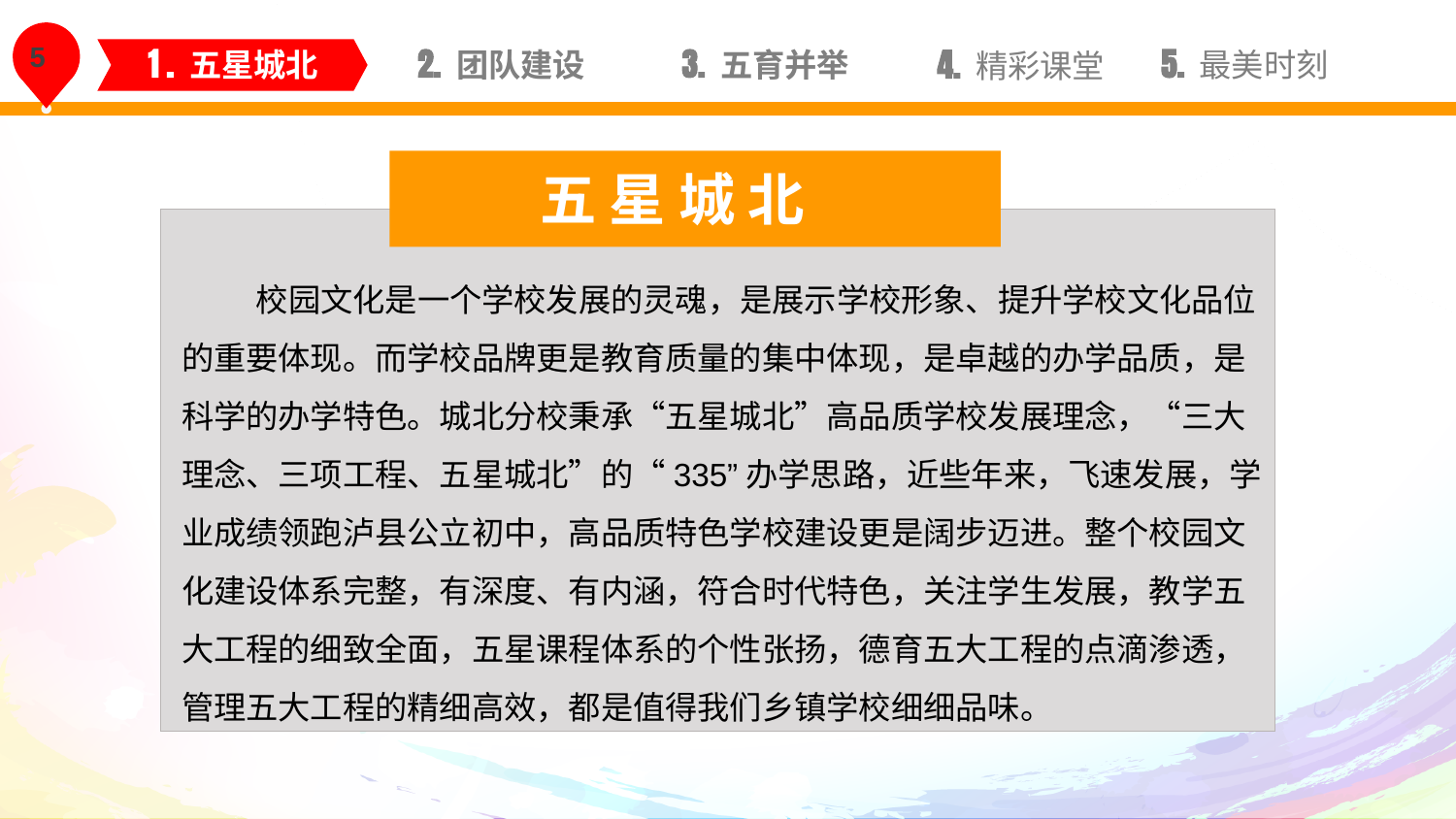

1 . 五星城北
2. 团队建设
3. 五育并举
5. 最美时刻
4. 精彩课堂

五 星 城 北

        校园文化是一个学校发展的灵魂，是展示学校形象、提升学校文化品位的重要体现。而学校品牌更是教育质量的集中体现，是卓越的办学品质，是科学的办学特色。城北分校秉承“五星城北”高品质学校发展理念，“三大理念、三项工程、五星城北”的“335”办学思路，近些年来，飞速发展，学业成绩领跑泸县公立初中，高品质特色学校建设更是阔步迈进。整个校园文化建设体系完整，有深度、有内涵，符合时代特色，关注学生发展，教学五大工程的细致全面，五星课程体系的个性张扬，德育五大工程的点滴渗透，管理五大工程的精细高效，都是值得我们乡镇学校细细品味。